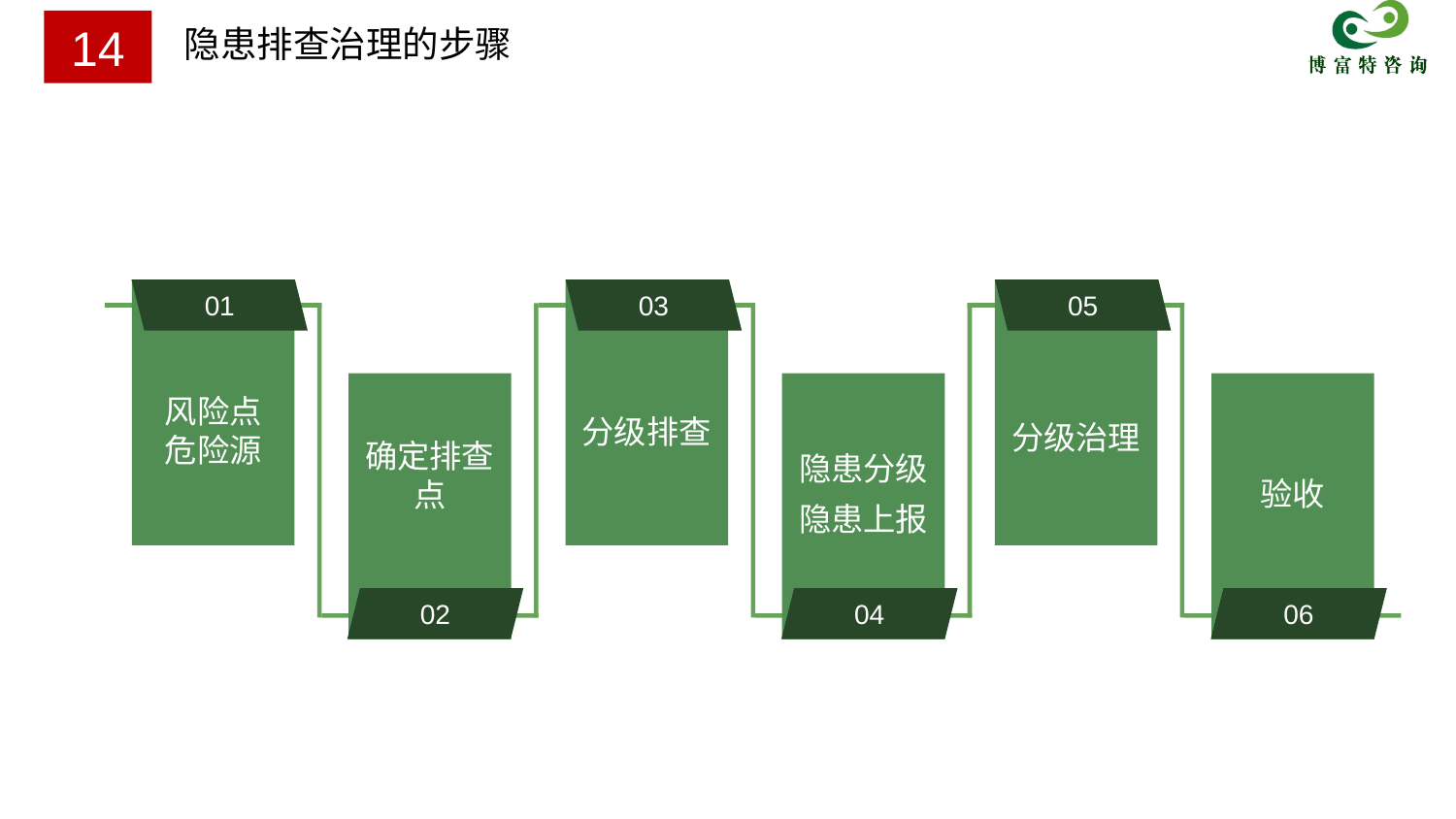

隐患排查治理的步骤
14
01
风险点
危险源
分级排查
03
分级治理
05

确定排查点

02
隐患分级
隐患上报
04
验收
06